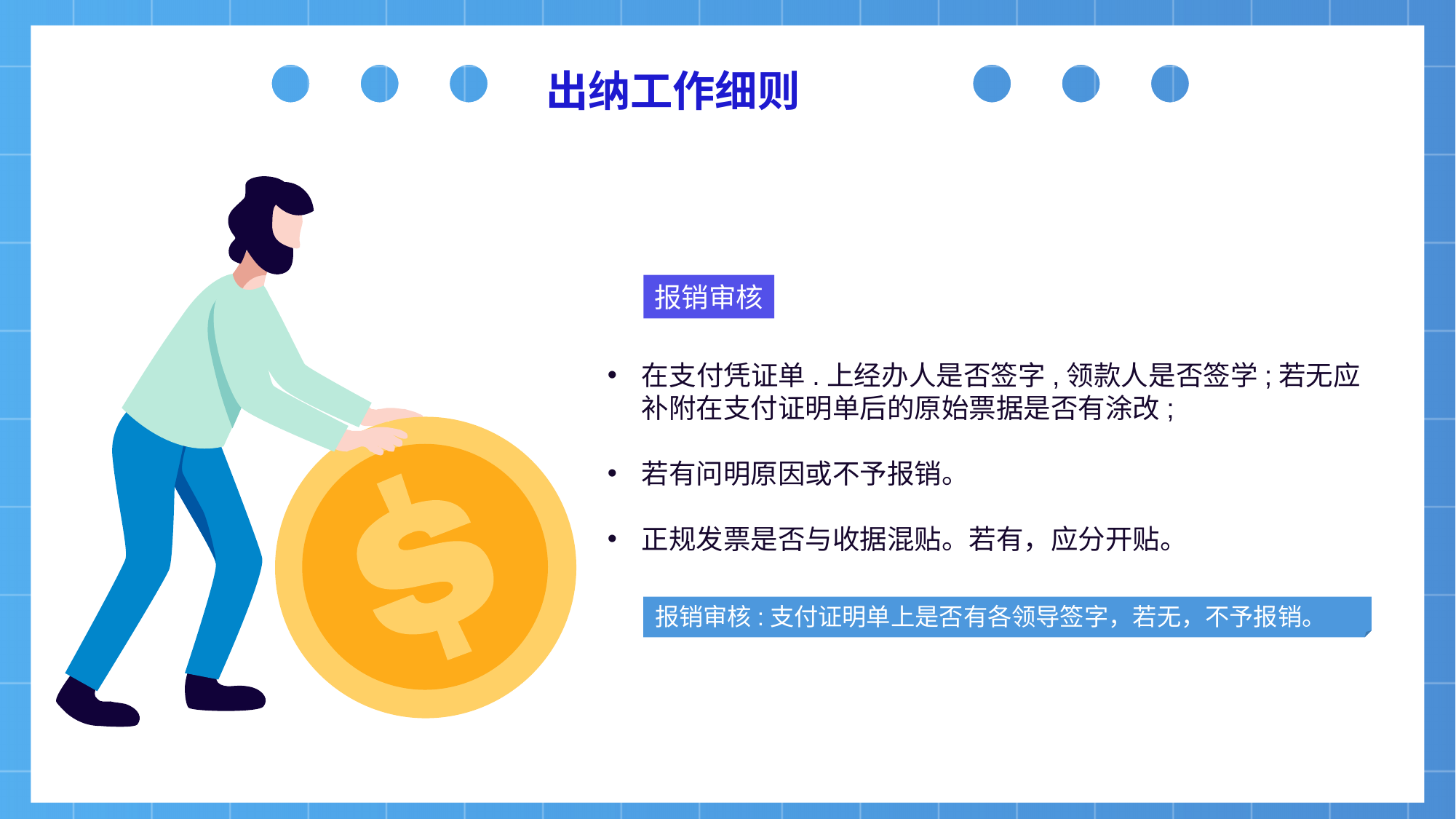

出纳工作细则

报销审核
在支付凭证单.上经办人是否签字,领款人是否签学;若无应补附在支付证明单后的原始票据是否有涂改;

若有问明原因或不予报销。

正规发票是否与收据混贴。若有，应分开贴。
报销审核:支付证明单上是否有各领导签字，若无，不予报销。